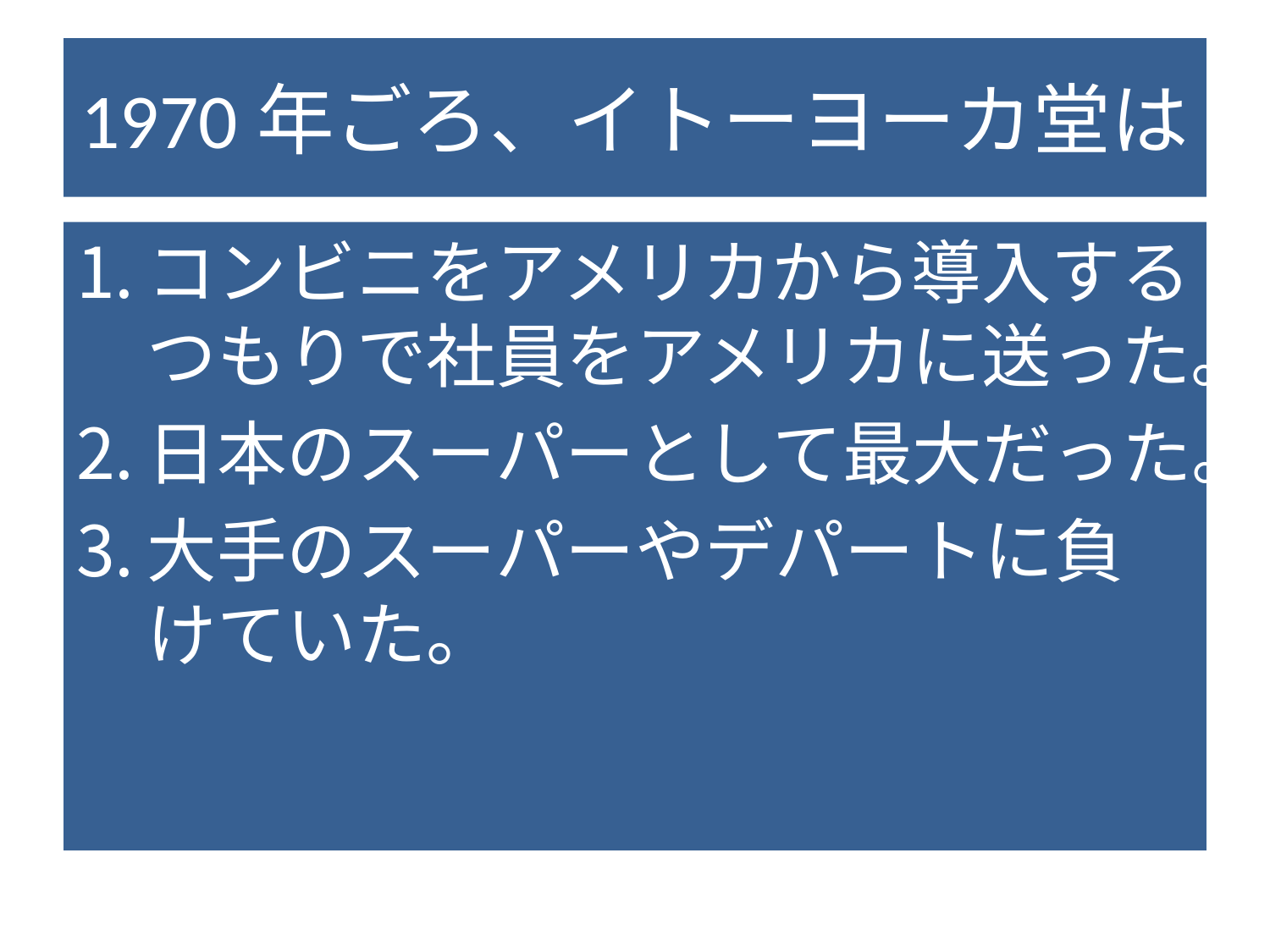

# 1970年ごろ、イトーヨーカ堂は
コンビニをアメリカから導入するつもりで社員をアメリカに送った。
日本のスーパーとして最大だった。
大手のスーパーやデパートに負けていた。